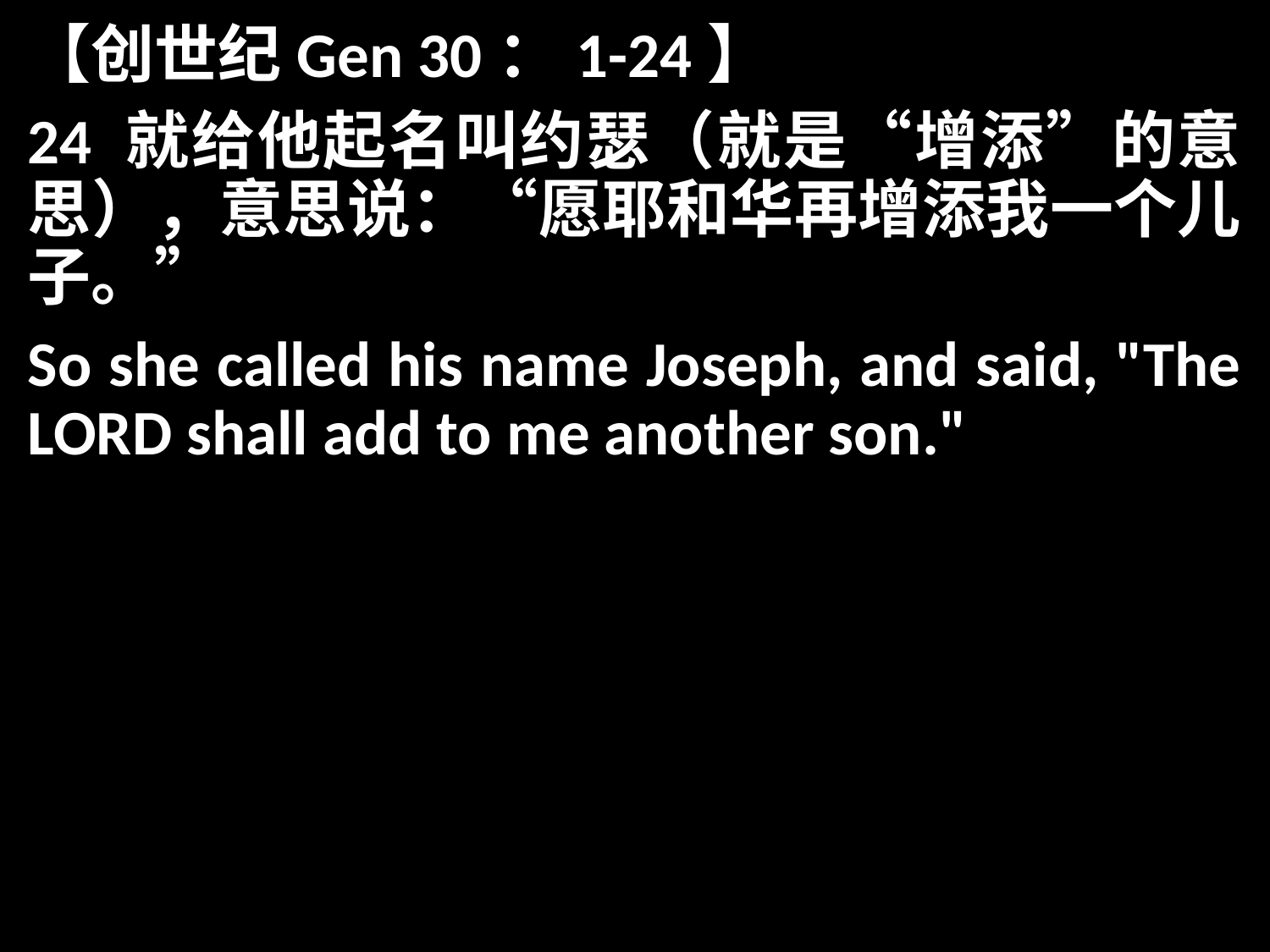

【创世纪Gen 30：1-24】
24 就给他起名叫约瑟（就是“增添”的意思），意思说：“愿耶和华再增添我一个儿子。”
So she called his name Joseph, and said, "The LORD shall add to me another son."